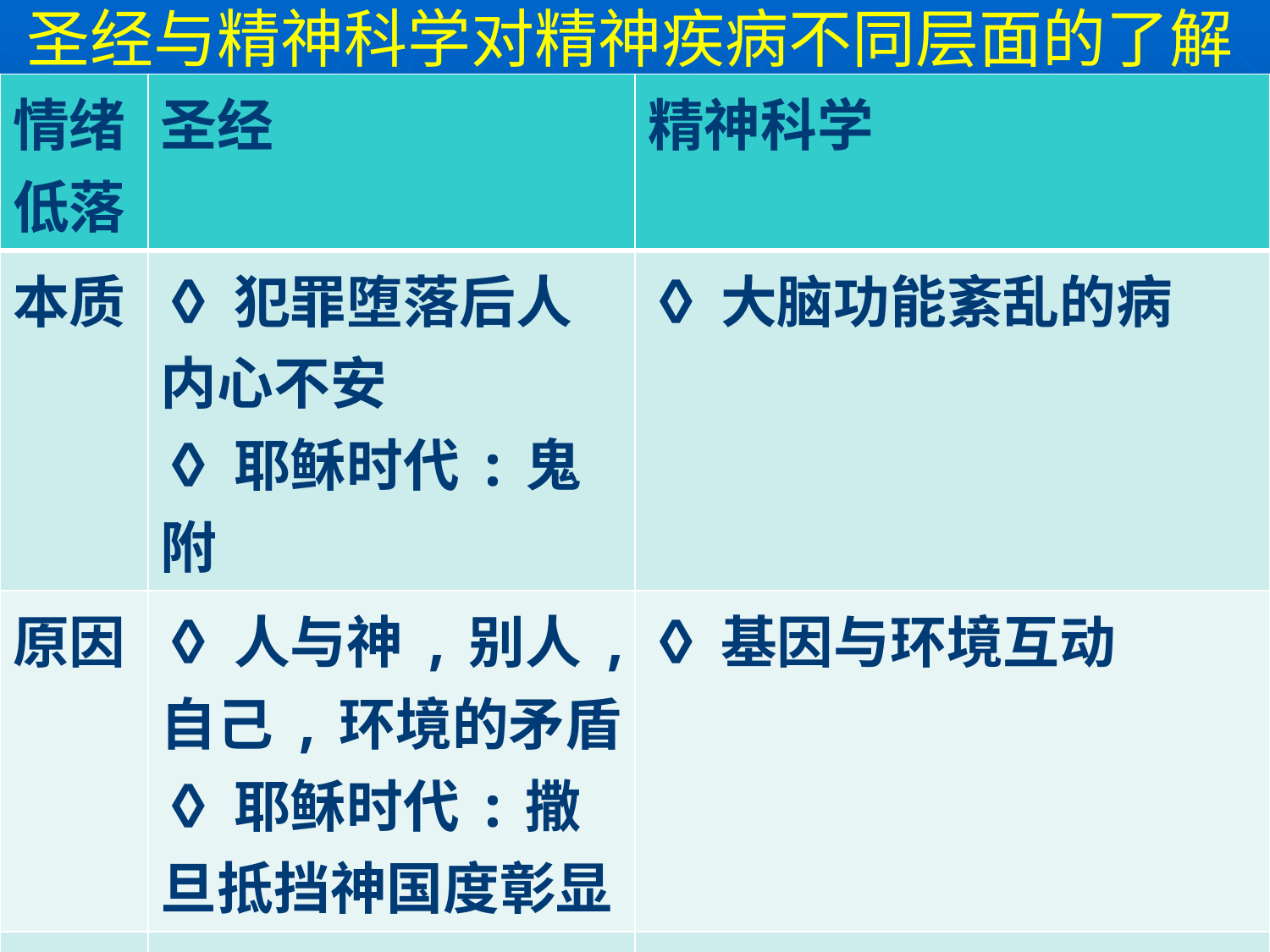

圣经与精神科学对精神疾病不同层面的了解
| 情绪低落 | 圣经 | 精神科学 |
| --- | --- | --- |
| 本质 | ◊犯罪堕落后人内心不安 ◊耶稣时代:鬼附 | ◊大脑功能紊乱的病 |
| 原因 | ◊人与神,别人,自己,环境的矛盾 ◊耶稣时代:撒旦抵挡神国度彰显 | ◊基因与环境互动 |
| 解决 | 1.悔改重生 2.灵性成长 3.爱关扶持 | 1.自己锻炼,别人扶持 2.辅导应付环境诱因 3.药物针对症状 |
|  |  |  |